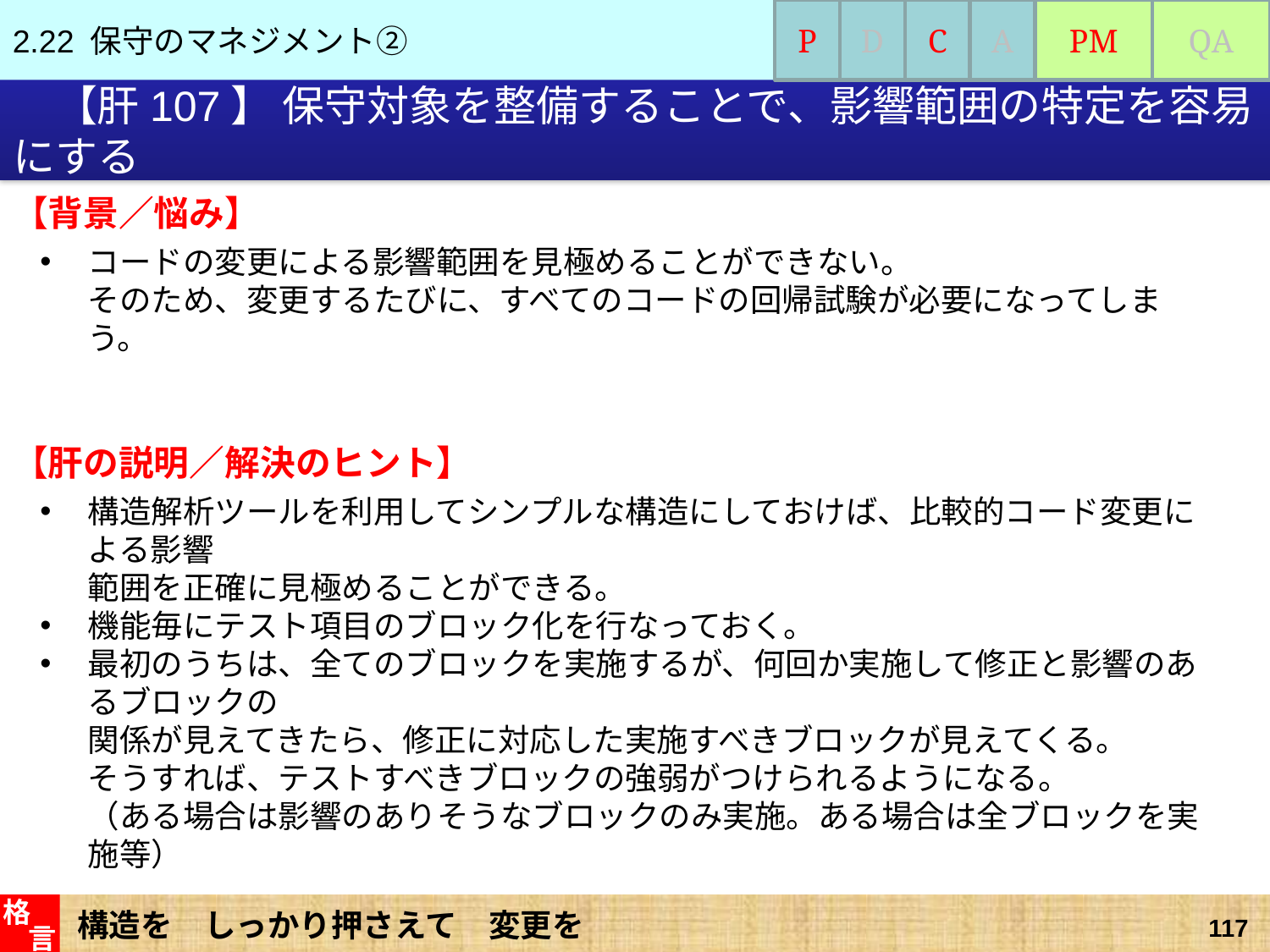

2.22 保守のマネジメント②
P
D
C
A
PM
QA
# 【肝107】 保守対象を整備することで、影響範囲の特定を容易にする
【背景／悩み】
コードの変更による影響範囲を見極めることができない。
そのため、変更するたびに、すべてのコードの回帰試験が必要になってしまう。
【肝の説明／解決のヒント】
構造解析ツールを利用してシンプルな構造にしておけば、比較的コード変更による影響
範囲を正確に見極めることができる。
機能毎にテスト項目のブロック化を行なっておく。
最初のうちは、全てのブロックを実施するが、何回か実施して修正と影響のあるブロックの
関係が見えてきたら、修正に対応した実施すべきブロックが見えてくる。
そうすれば、テストすべきブロックの強弱がつけられるようになる。
（ある場合は影響のありそうなブロックのみ実施。ある場合は全ブロックを実施等）
構造を　しっかり押さえて　変更を
格
言
117